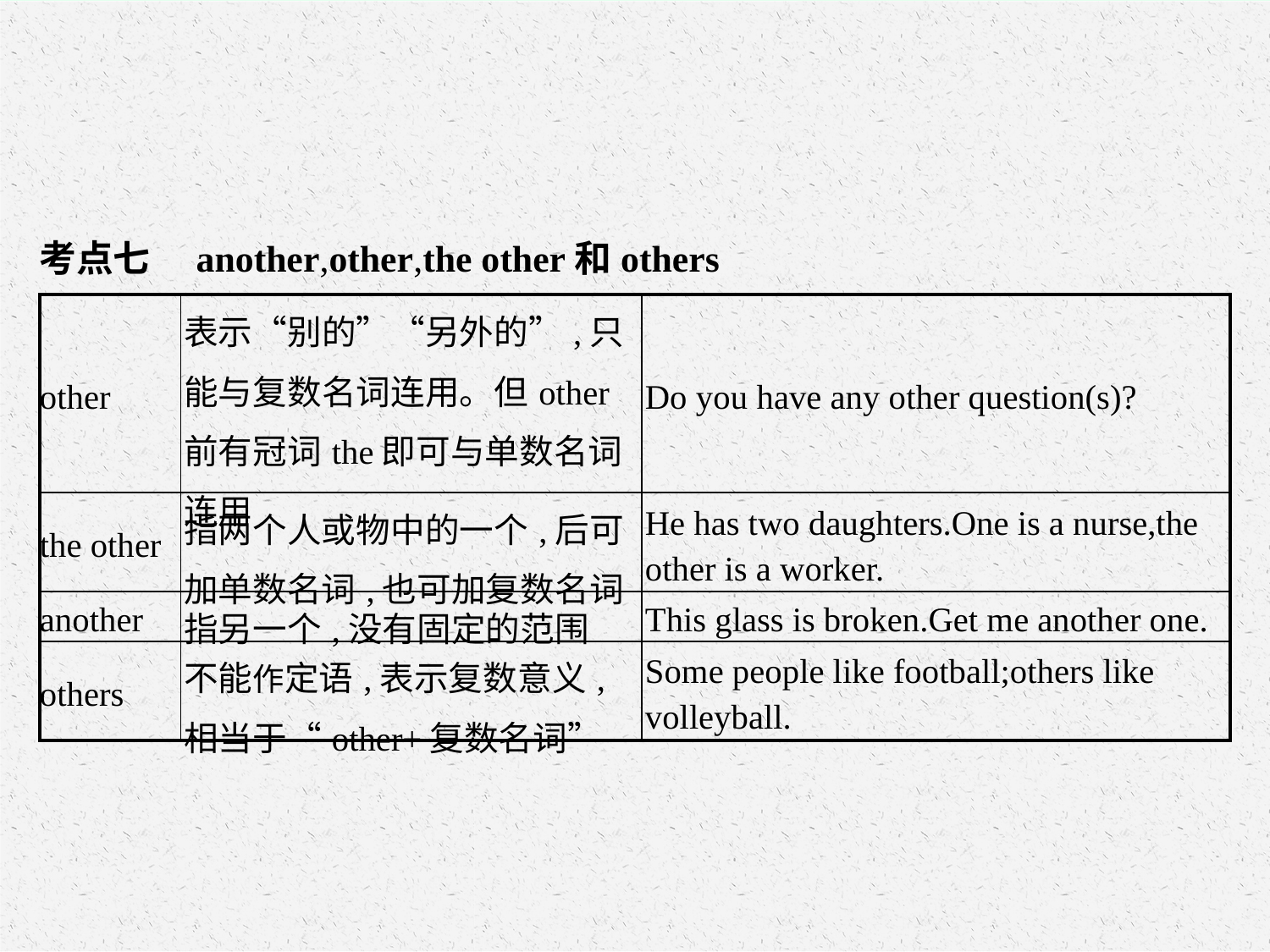

考点七　another,other,the other和others
| other | 表示“别的”“另外的”,只能与复数名词连用。但other前有冠词the即可与单数名词连用 | Do you have any other question(s)? |
| --- | --- | --- |
| the other | 指两个人或物中的一个,后可加单数名词,也可加复数名词 | He has two daughters.One is a nurse,the other is a worker. |
| another | 指另一个,没有固定的范围 | This glass is broken.Get me another one. |
| others | 不能作定语,表示复数意义,相当于“other+复数名词” | Some people like football;others like volleyball. |